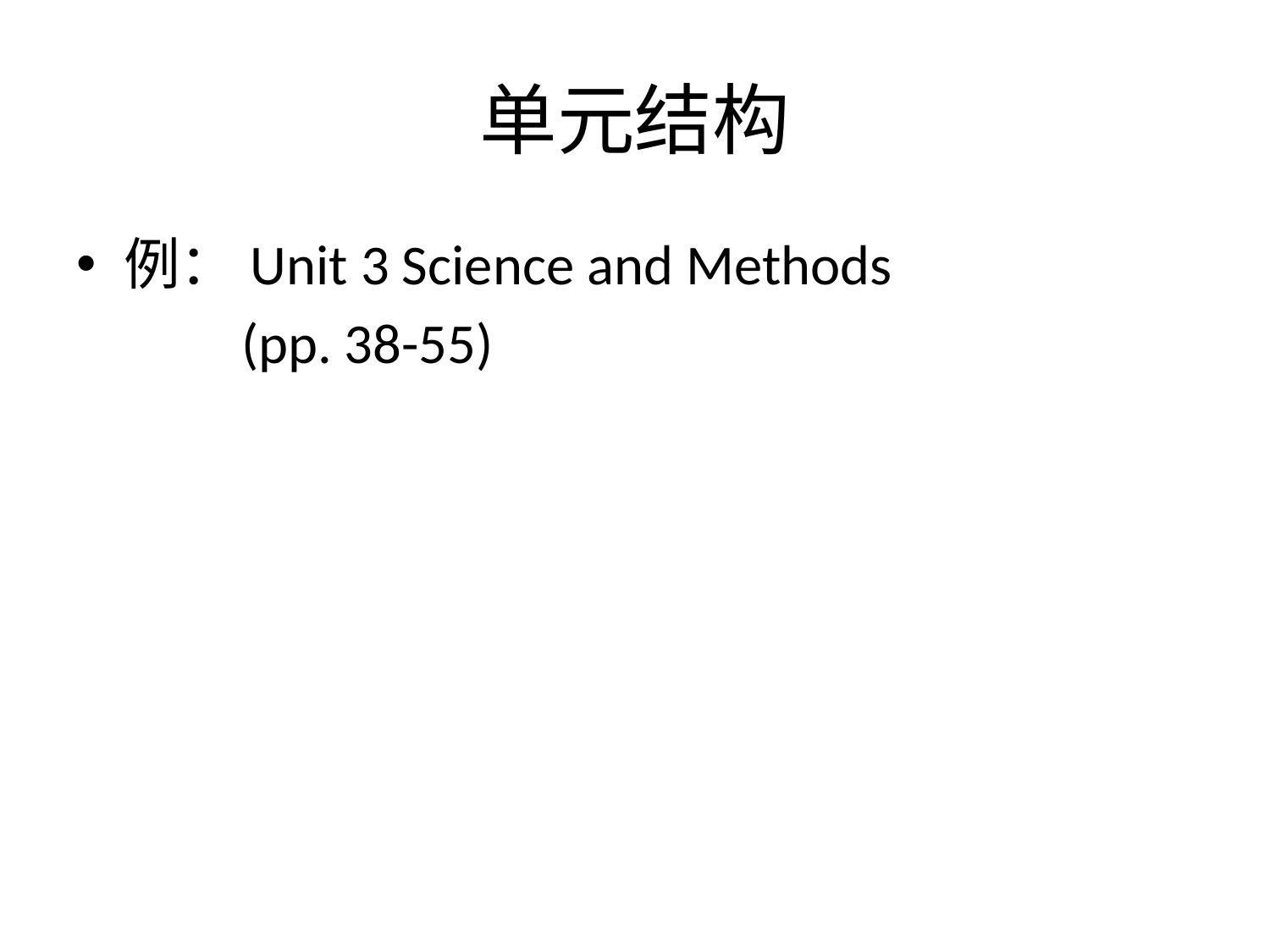

# 单元结构
例：Unit 3 Science and Methods
             (pp. 38-55)